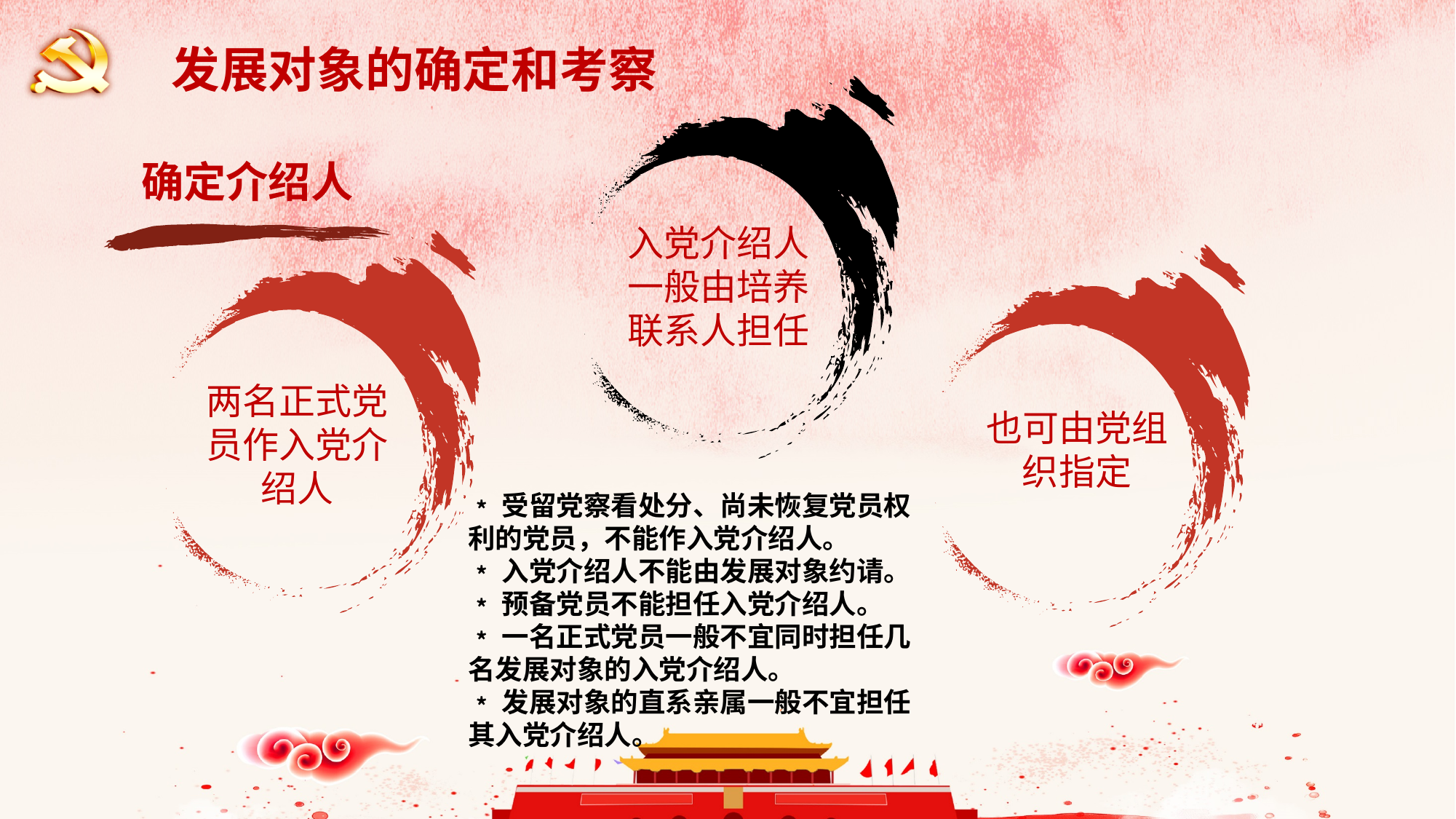

发展对象的确定和考察

确定介绍人
入党介绍人一般由培养联系人担任

两名正式党员作入党介绍人
也可由党组织指定
﹡受留党察看处分、尚未恢复党员权利的党员，不能作入党介绍人。
﹡入党介绍人不能由发展对象约请。
﹡预备党员不能担任入党介绍人。
﹡一名正式党员一般不宜同时担任几名发展对象的入党介绍人。
﹡发展对象的直系亲属一般不宜担任其入党介绍人。